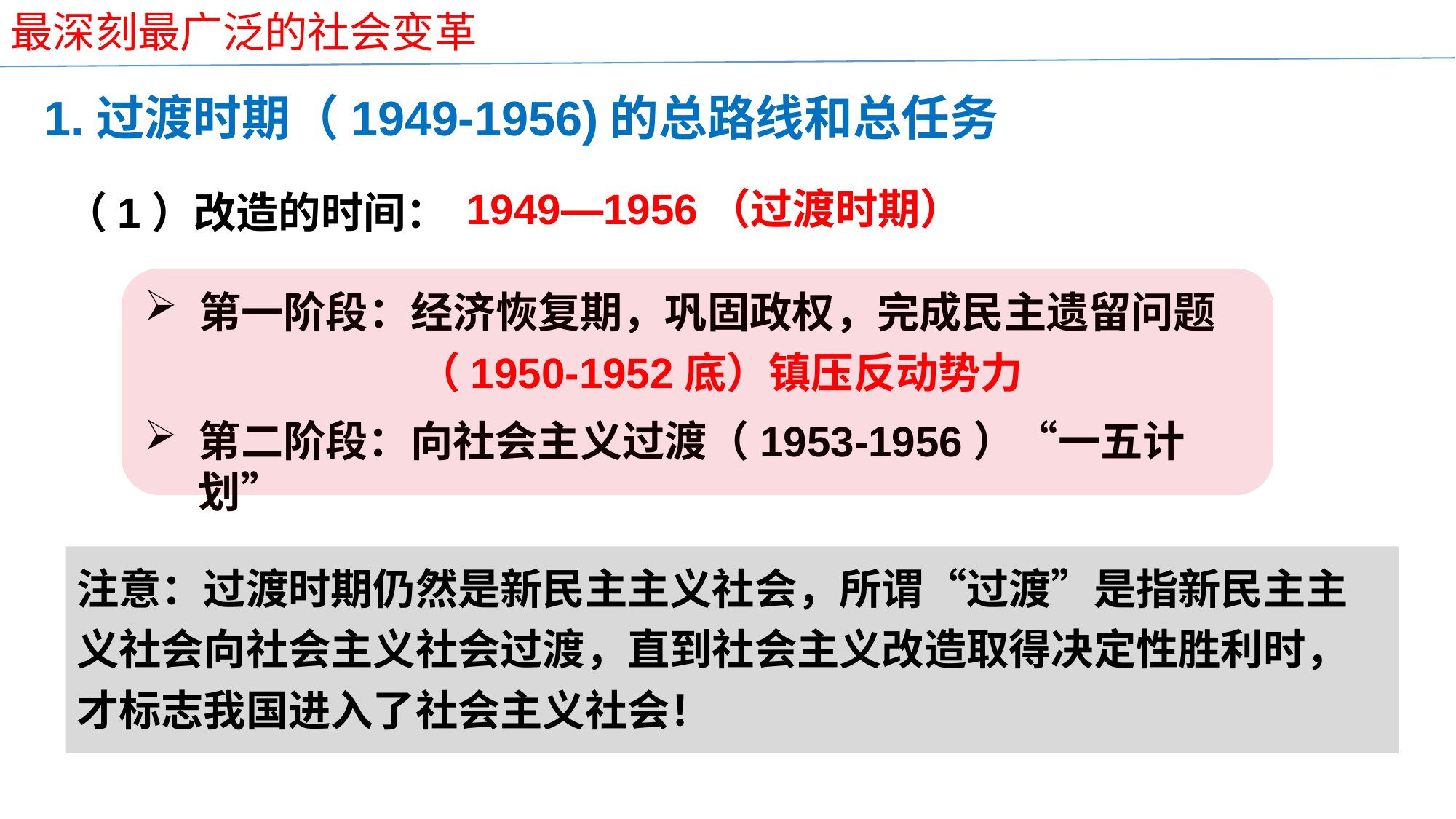

最深刻最广泛的社会变革
1.过渡时期（1949-1956)的总路线和总任务
1949—1956（过渡时期）
（1）改造的时间：

第一阶段：经济恢复期，巩固政权，完成民主遗留问题
（1950-1952底）镇压反动势力
第二阶段：向社会主义过渡（1953-1956）“一五计划”
注意：过渡时期仍然是新民主主义社会，所谓“过渡”是指新民主主义社会向社会主义社会过渡，直到社会主义改造取得决定性胜利时，才标志我国进入了社会主义社会！